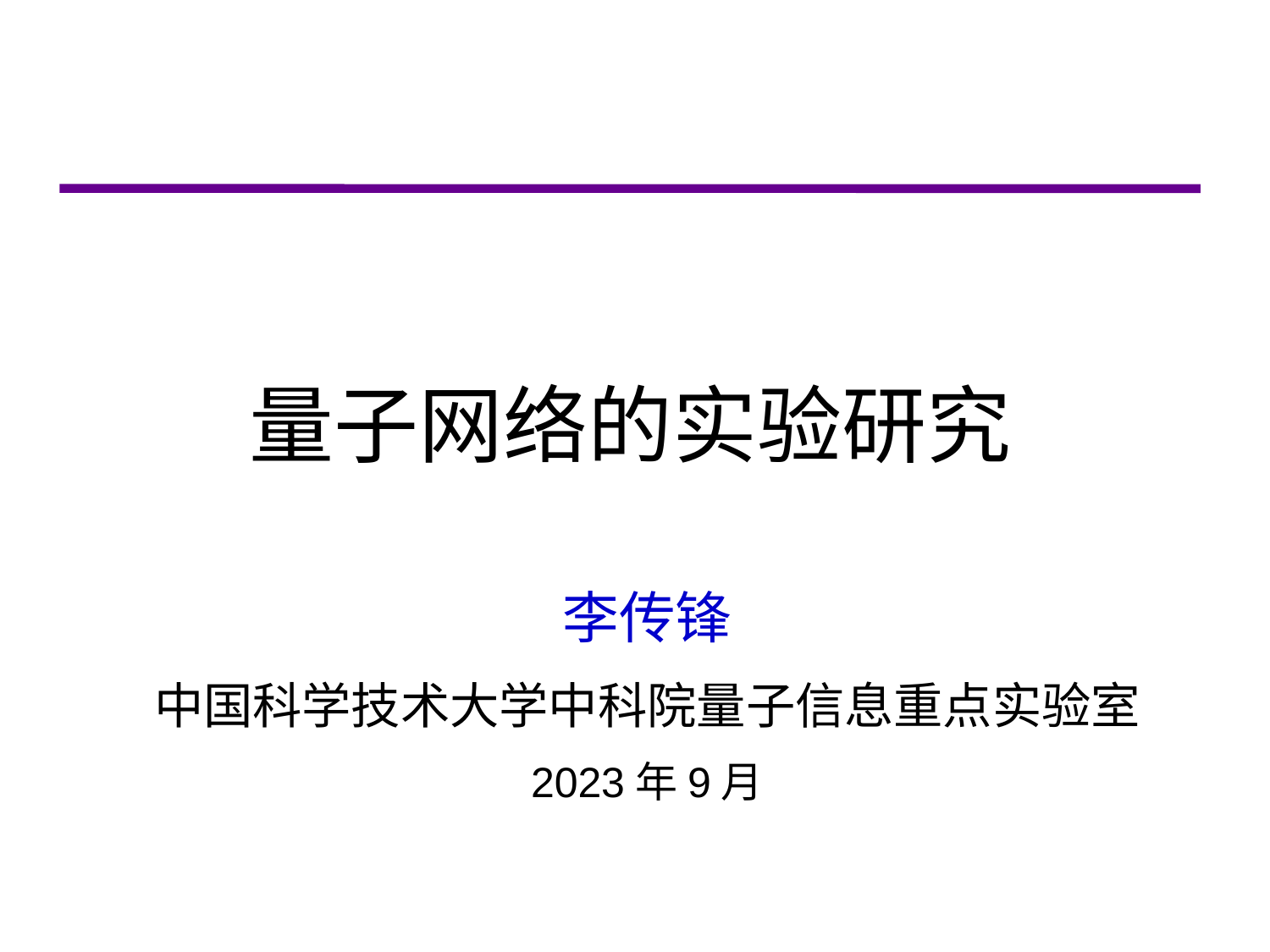

# 量子网络的实验研究
李传锋
中国科学技术大学中科院量子信息重点实验室
2023年9月